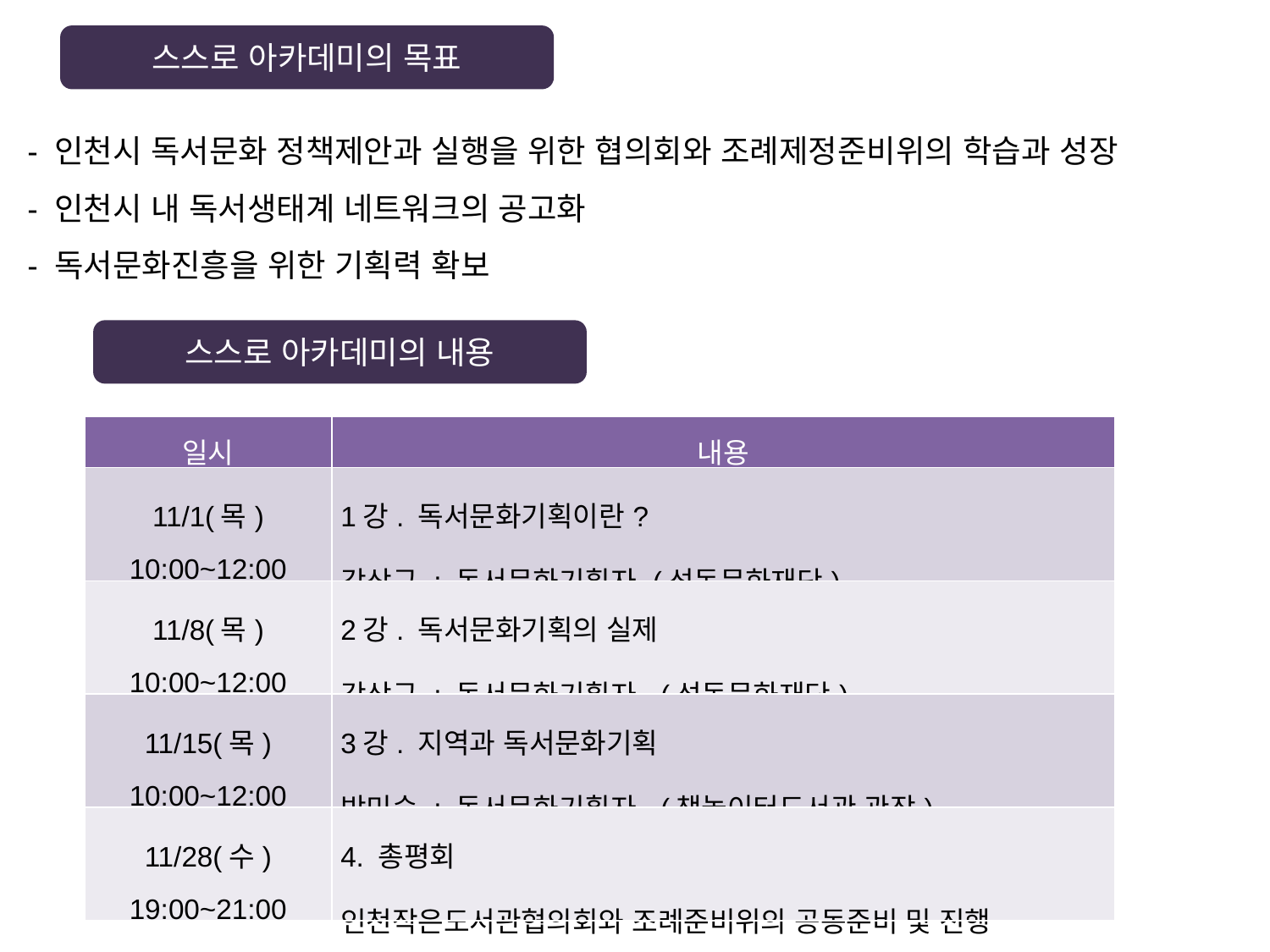

스스로 아카데미의 목표
- 인천시 독서문화 정책제안과 실행을 위한 협의회와 조례제정준비위의 학습과 성장
- 인천시 내 독서생태계 네트워크의 공고화
- 독서문화진흥을 위한 기획력 확보

스스로 아카데미의 내용
| 일시 | 내용 |
| --- | --- |
| 11/1(목) 10:00~12:00 | 1강. 독서문화기획이란? 강상구 : 독서문화기획자 (성동문화재단) |
| 11/8(목) 10:00~12:00 | 2강. 독서문화기획의 실제 강상구 : 독서문화기획자 (성동문화재단) |
| 11/15(목) 10:00~12:00 | 3강. 지역과 독서문화기획 박미숙 : 독서문화기획자 (책놀이터도서관 관장) |
| 11/28(수) 19:00~21:00 | 4. 총평회 인천작은도서관협의회와 조례준비위의 공동준비 및 진행 |